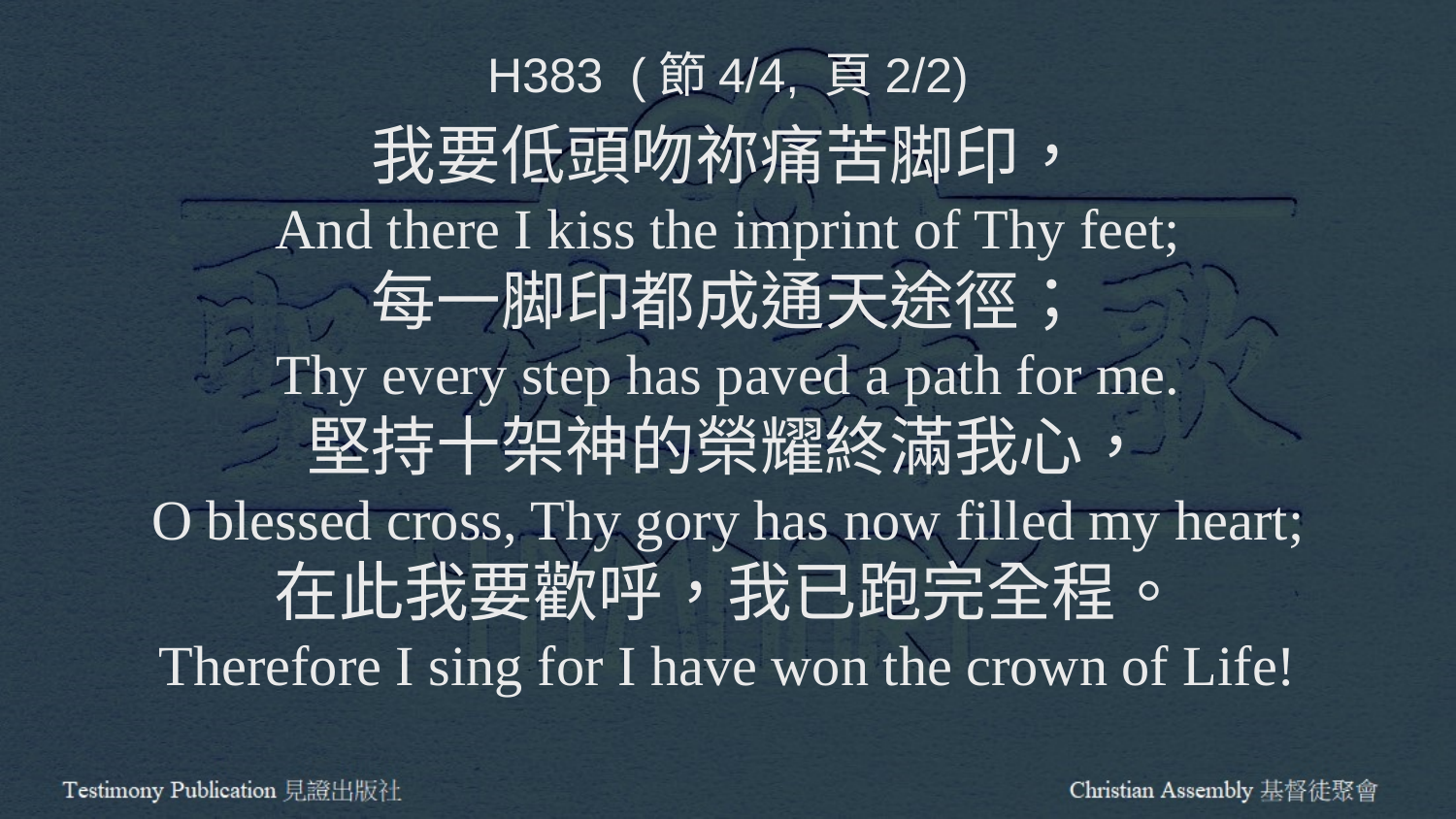

H383  (節4/4, 頁2/2)
我要低頭吻祢痛苦脚印，
And there I kiss the imprint of Thy feet;
每一脚印都成通天途徑；
Thy every step has paved a path for me.
堅持十架神的榮耀終滿我心，
O blessed cross, Thy gory has now filled my heart;
在此我要歡呼，我已跑完全程。
Therefore I sing for I have won the crown of Life!